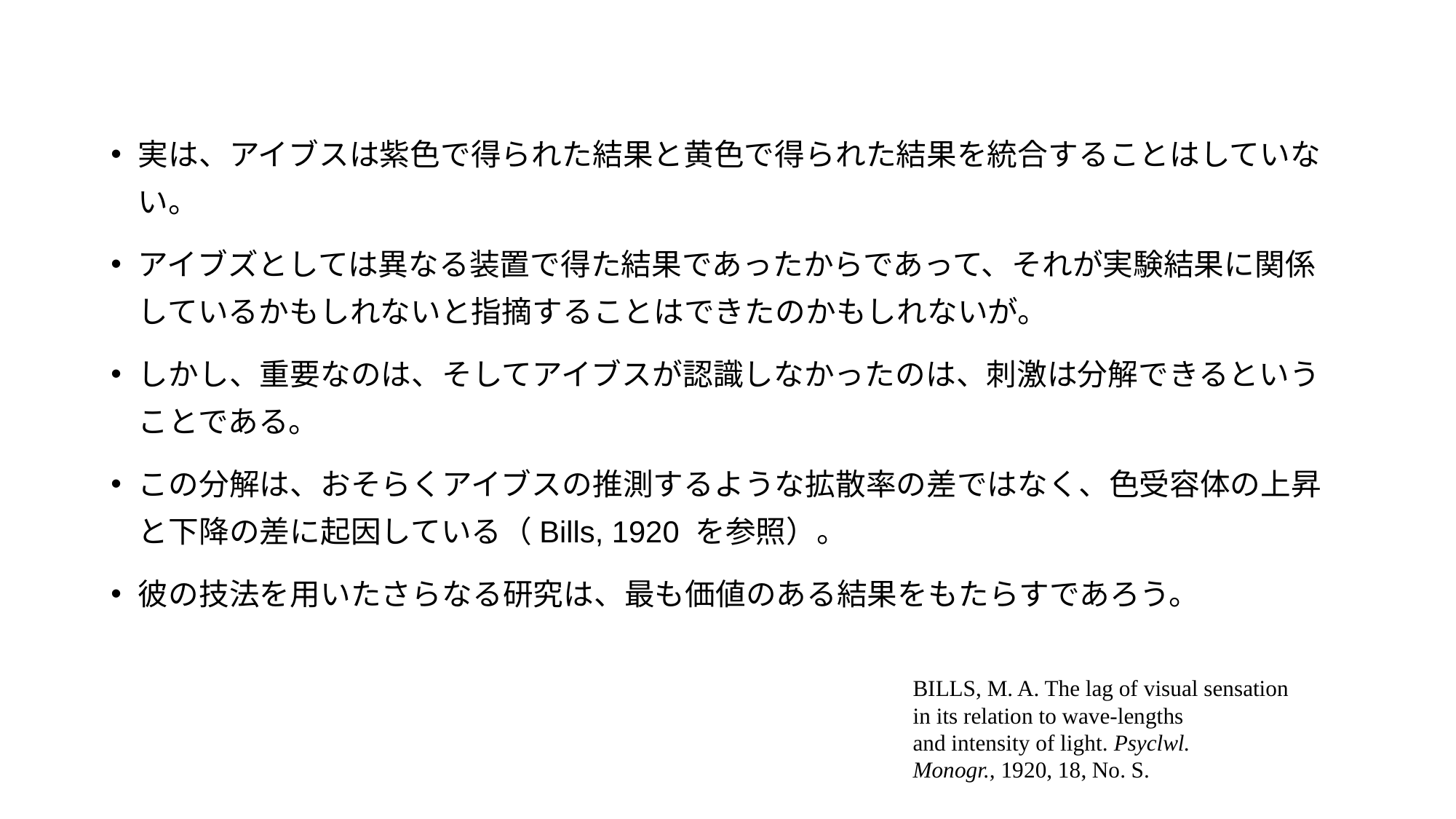

実は、アイブスは紫色で得られた結果と黄色で得られた結果を統合することはしていない。
アイブズとしては異なる装置で得た結果であったからであって、それが実験結果に関係しているかもしれないと指摘することはできたのかもしれないが。
しかし、重要なのは、そしてアイブスが認識しなかったのは、刺激は分解できるということである。
この分解は、おそらくアイブスの推測するような拡散率の差ではなく、色受容体の上昇と下降の差に起因している（Bills, 1920 を参照）。
彼の技法を用いたさらなる研究は、最も価値のある結果をもたらすであろう。
BILLS, M. A. The lag of visual sensation
in its relation to wave-lengths
and intensity of light. Psyclwl.
Monogr., 1920, 18, No. S.